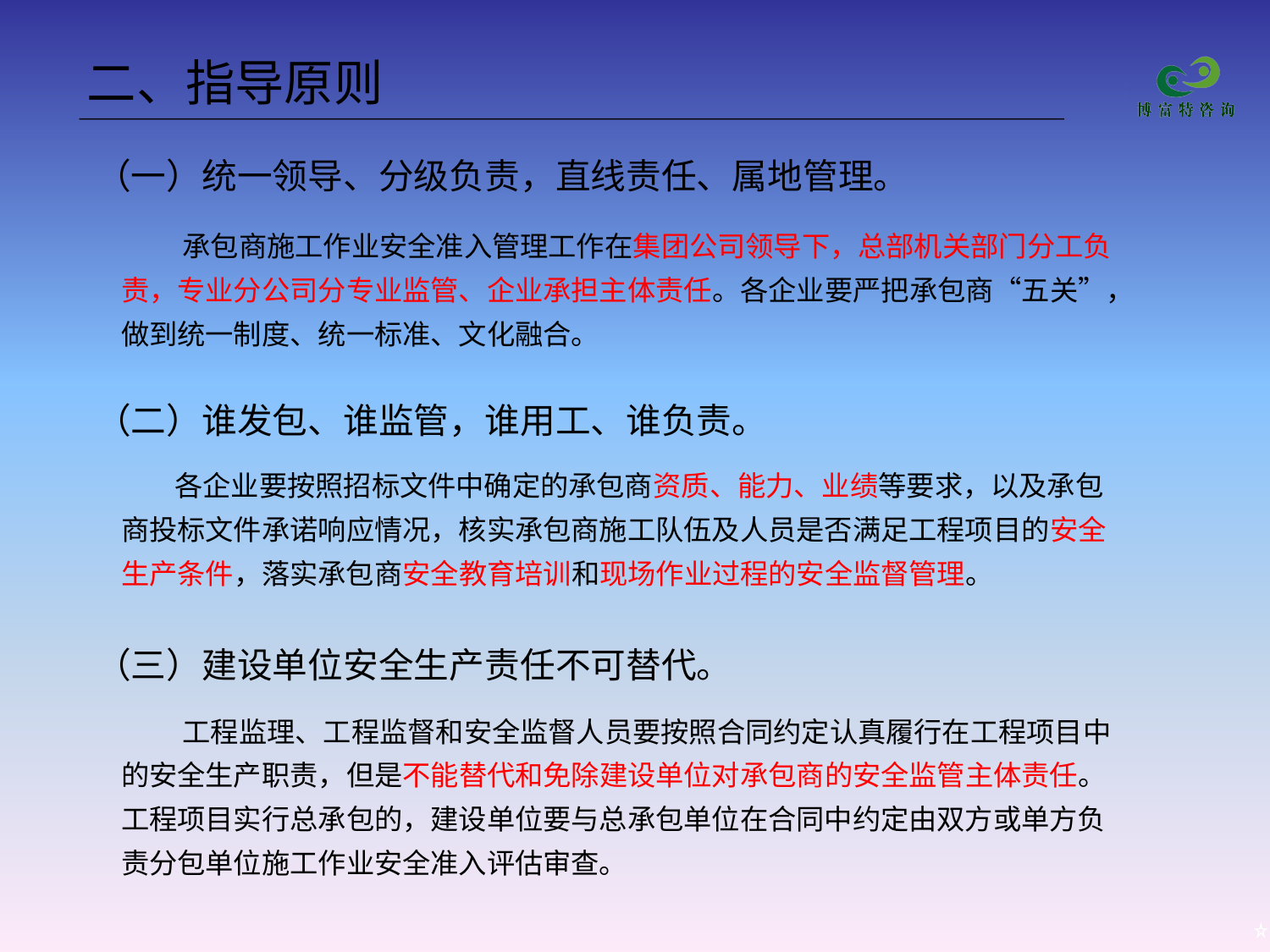

二、指导原则
（一）统一领导、分级负责，直线责任、属地管理。
承包商施工作业安全准入管理工作在集团公司领导下，总部机关部门分工负责，专业分公司分专业监管、企业承担主体责任。各企业要严把承包商“五关”，做到统一制度、统一标准、文化融合。
（二）谁发包、谁监管，谁用工、谁负责。
各企业要按照招标文件中确定的承包商资质、能力、业绩等要求，以及承包商投标文件承诺响应情况，核实承包商施工队伍及人员是否满足工程项目的安全生产条件，落实承包商安全教育培训和现场作业过程的安全监督管理。
（三）建设单位安全生产责任不可替代。
工程监理、工程监督和安全监督人员要按照合同约定认真履行在工程项目中的安全生产职责，但是不能替代和免除建设单位对承包商的安全监管主体责任。工程项目实行总承包的，建设单位要与总承包单位在合同中约定由双方或单方负责分包单位施工作业安全准入评估审查。